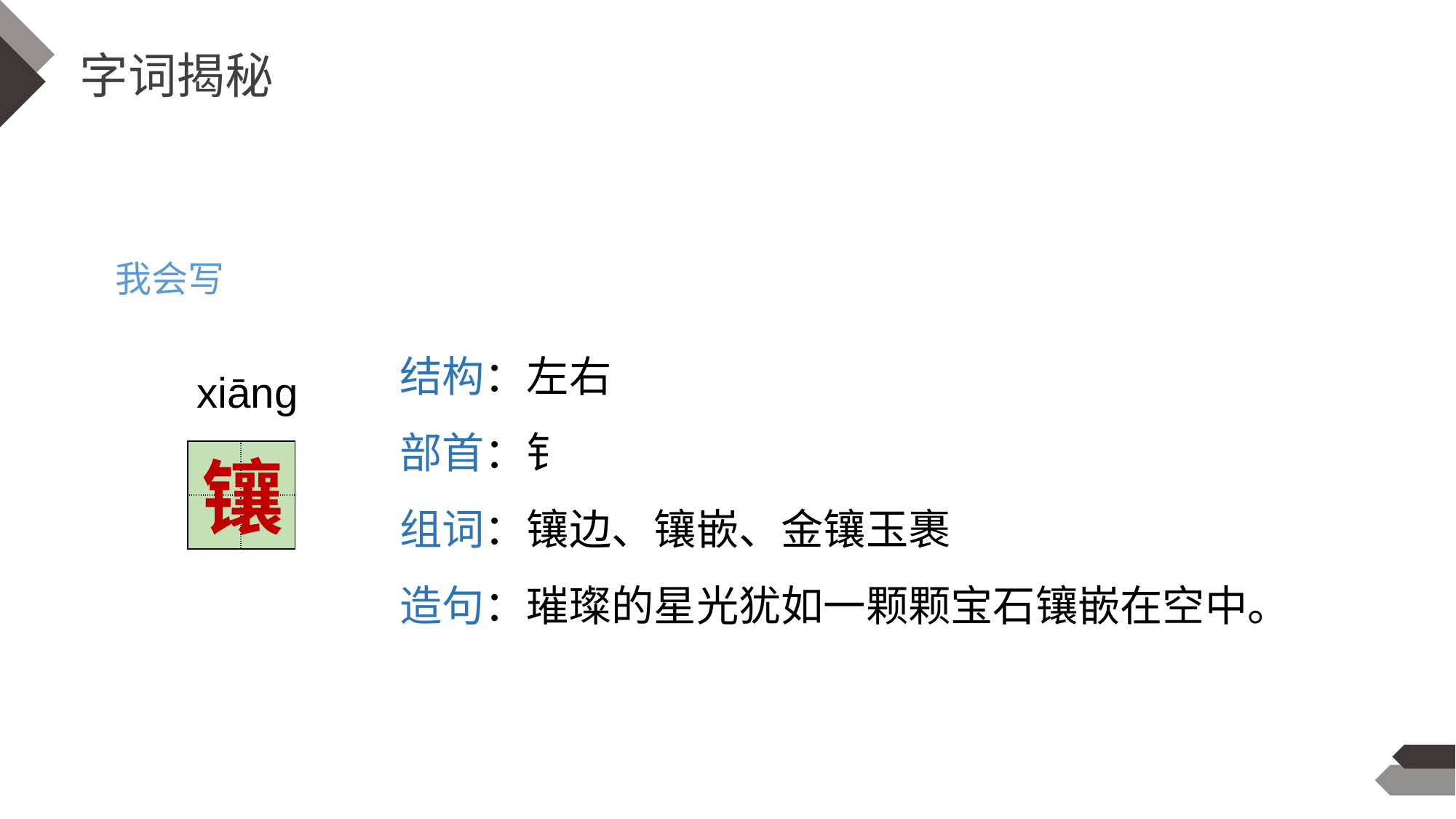

字词揭秘
我会写
结构：左右
部首：钅
组词：镶边、镶嵌、金镶玉裹
造句：璀璨的星光犹如一颗颗宝石镶嵌在空中。
 xiāng
镶
|  |  |
| --- | --- |
|  |  |